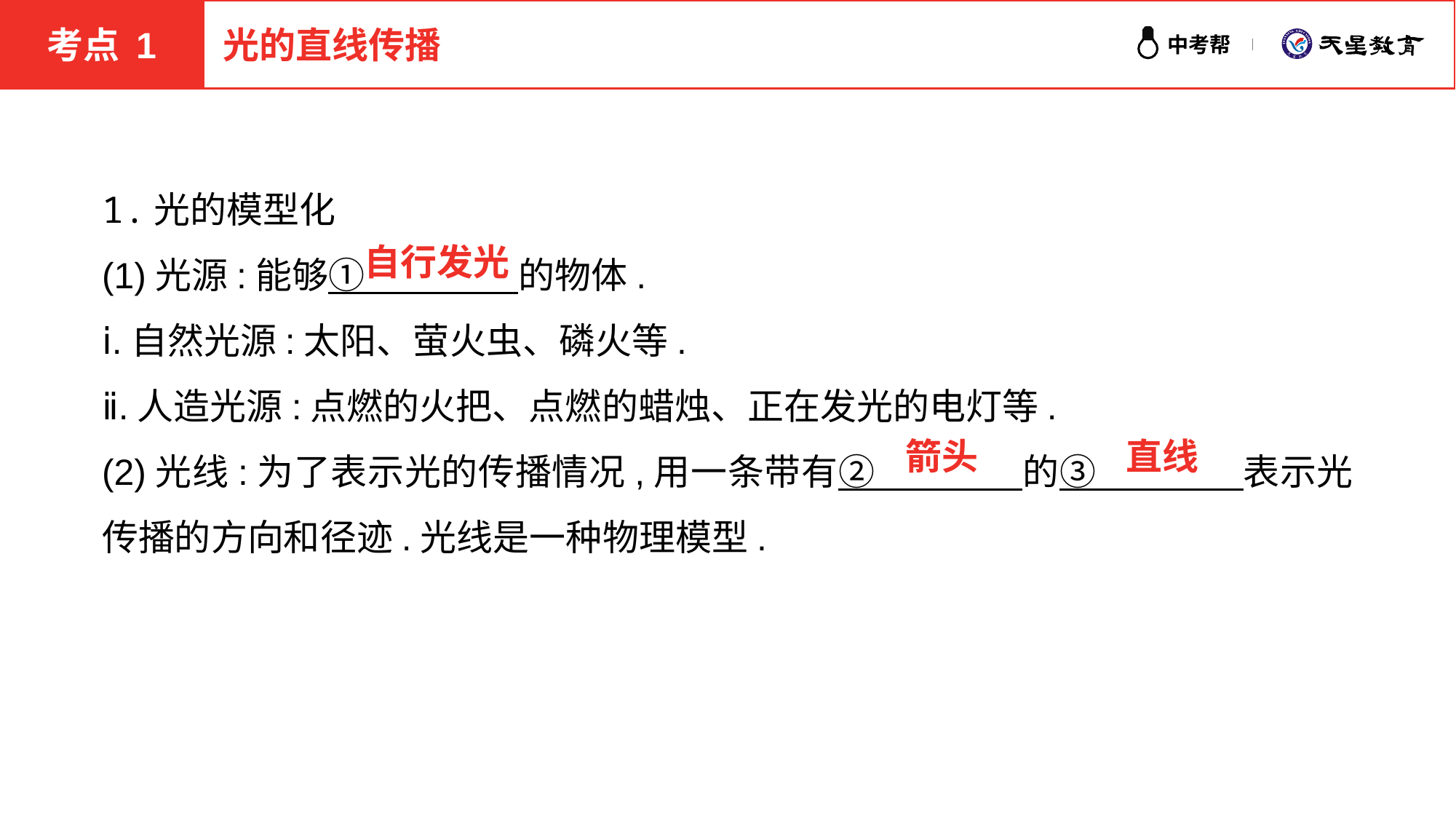

考点 1
光的直线传播
1.光的模型化
(1)光源:能够①　　　　 的物体.
ⅰ.自然光源:太阳、萤火虫、磷火等.
ⅱ.人造光源:点燃的火把、点燃的蜡烛、正在发光的电灯等.
(2)光线:为了表示光的传播情况,用一条带有②　　　　的③　　　　表示光传播的方向和径迹.光线是一种物理模型.
自行发光
直线
箭头